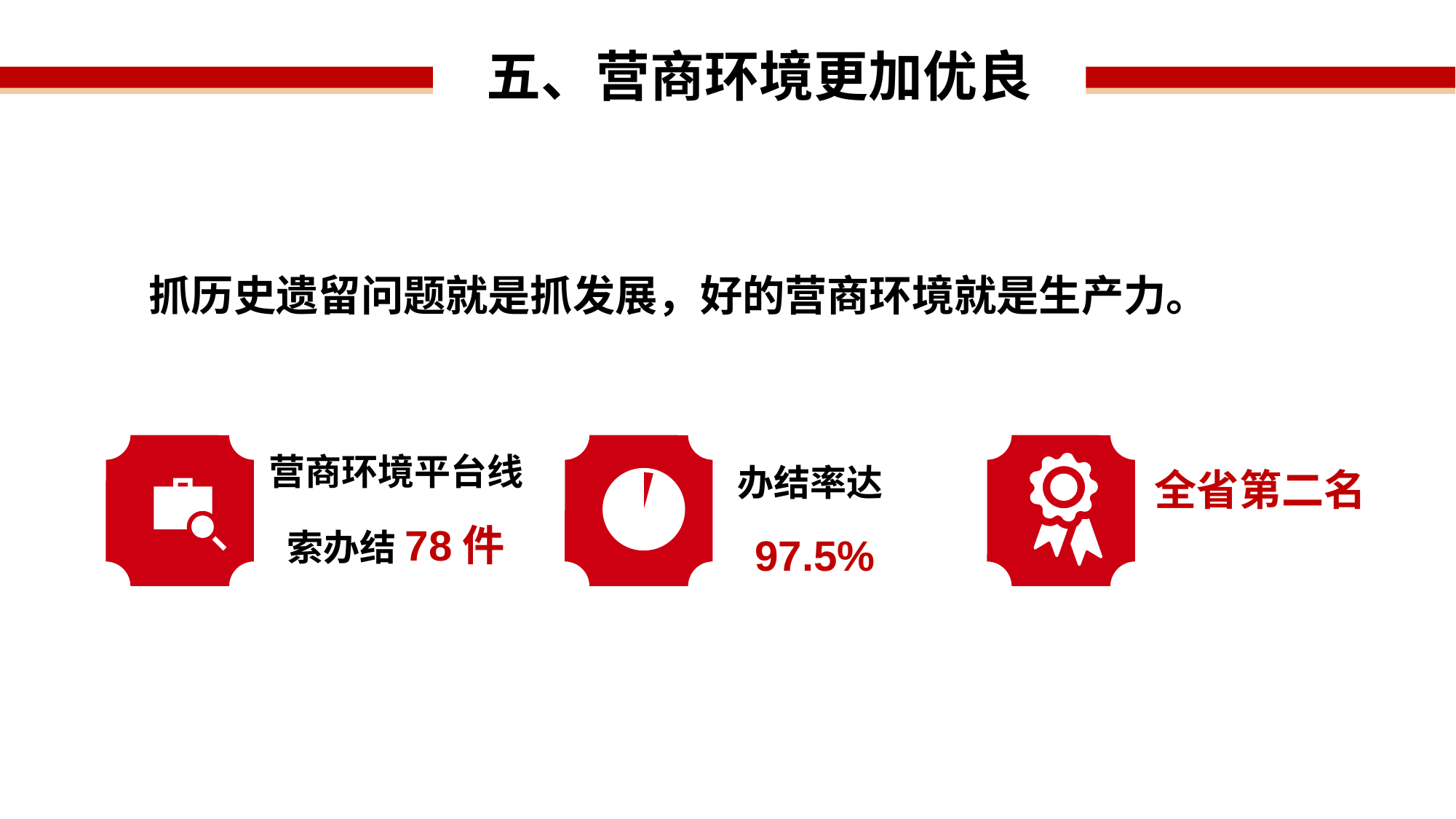

生态文明建设取得新进展
五、营商环境更加优良

抓历史遗留问题就是抓发展，好的营商环境就是生产力。
营商环境平台线索办结78件

办结率达97.5%
全省第二名